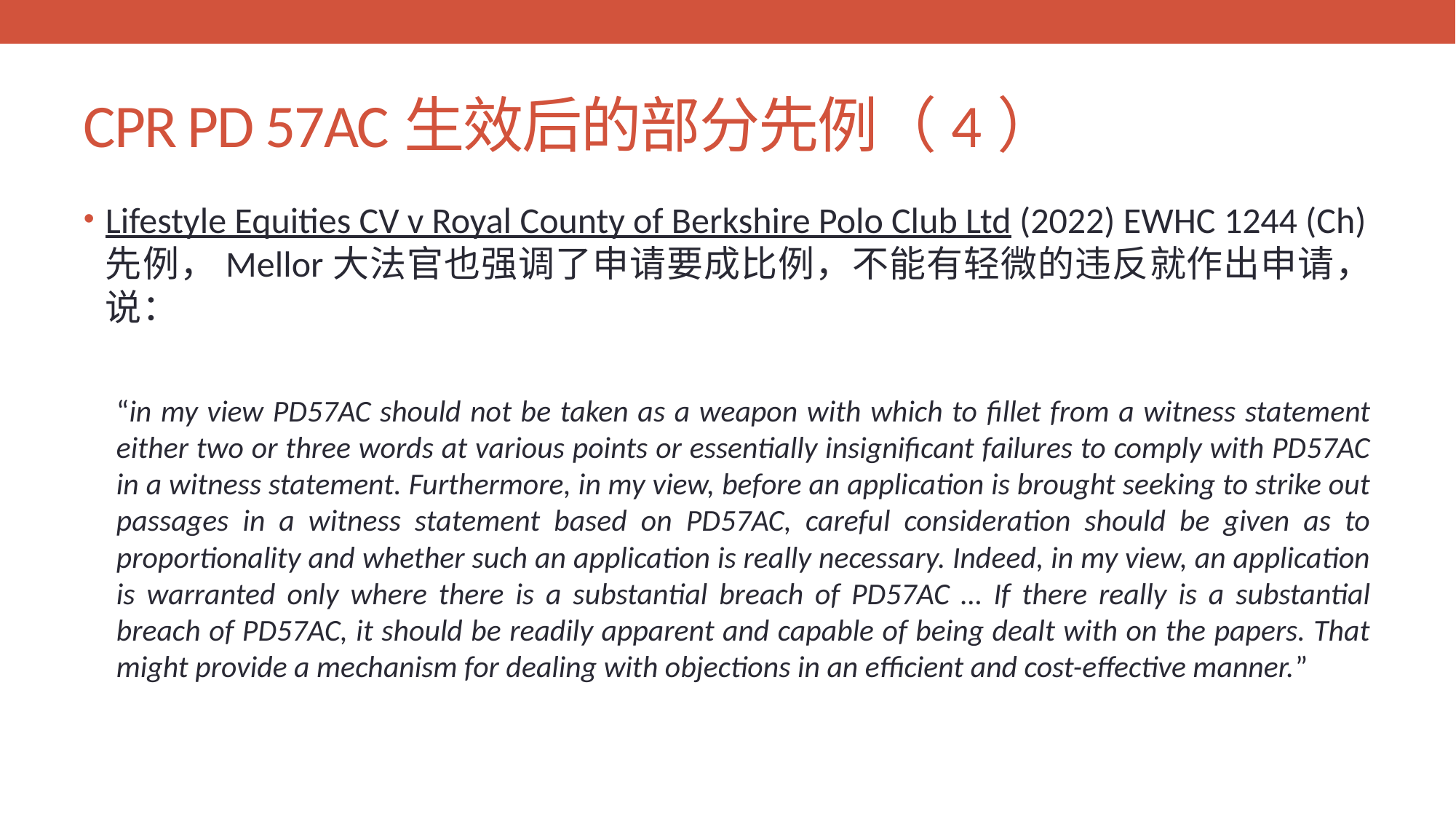

# CPR PD 57AC生效后的部分先例（4）
Lifestyle Equities CV v Royal County of Berkshire Polo Club Ltd (2022) EWHC 1244 (Ch)先例，Mellor大法官也强调了申请要成比例，不能有轻微的违反就作出申请，说：

“in my view PD57AC should not be taken as a weapon with which to fillet from a witness statement either two or three words at various points or essentially insignificant failures to comply with PD57AC in a witness statement. Furthermore, in my view, before an application is brought seeking to strike out passages in a witness statement based on PD57AC, careful consideration should be given as to proportionality and whether such an application is really necessary. Indeed, in my view, an application is warranted only where there is a substantial breach of PD57AC … If there really is a substantial breach of PD57AC, it should be readily apparent and capable of being dealt with on the papers. That might provide a mechanism for dealing with objections in an efficient and cost-effective manner.”